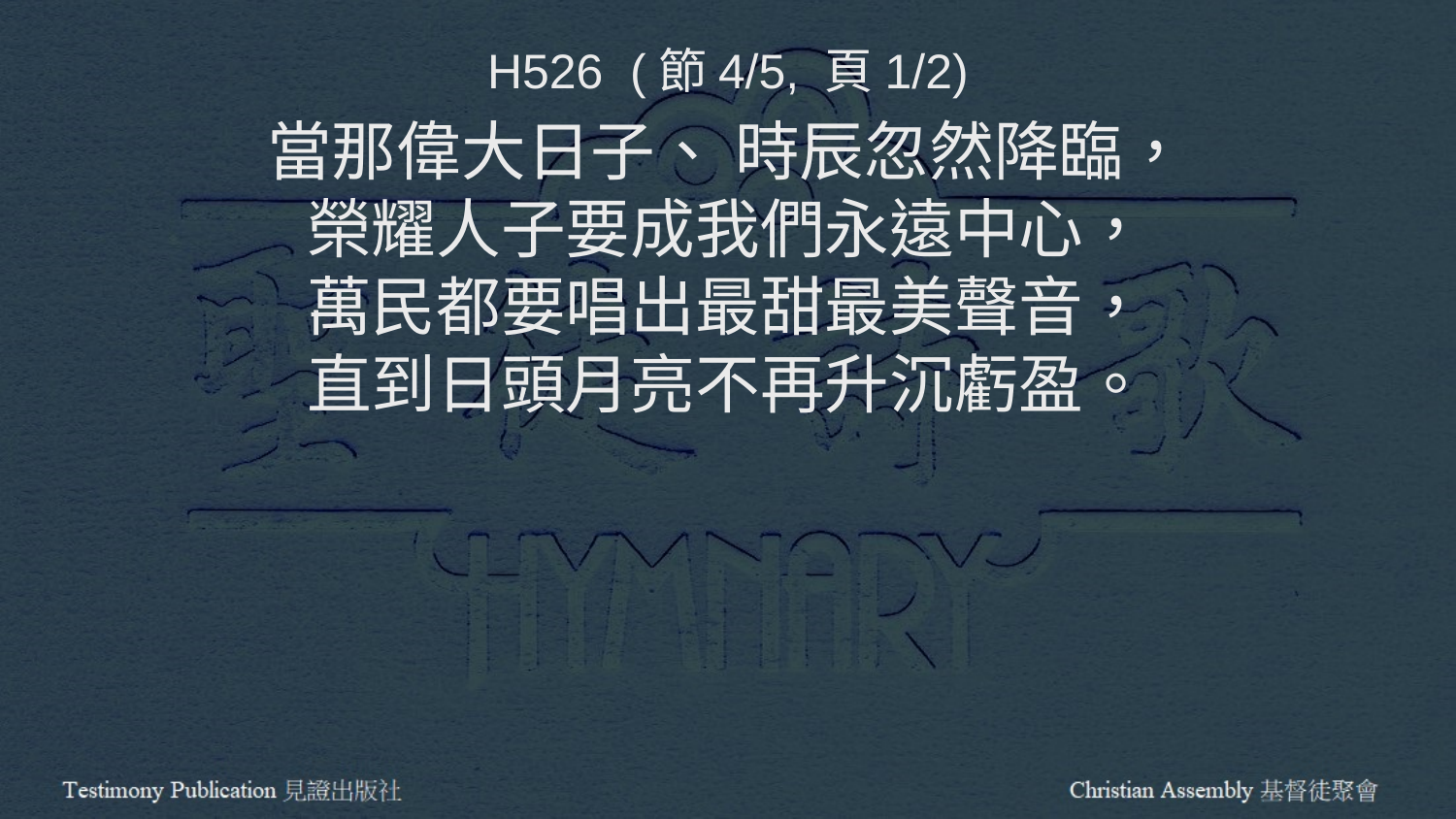

H526  (節4/5, 頁1/2)
當那偉大日子、 時辰忽然降臨，
榮耀人子要成我們永遠中心，
萬民都要唱出最甜最美聲音，
直到日頭月亮不再升沉虧盈。